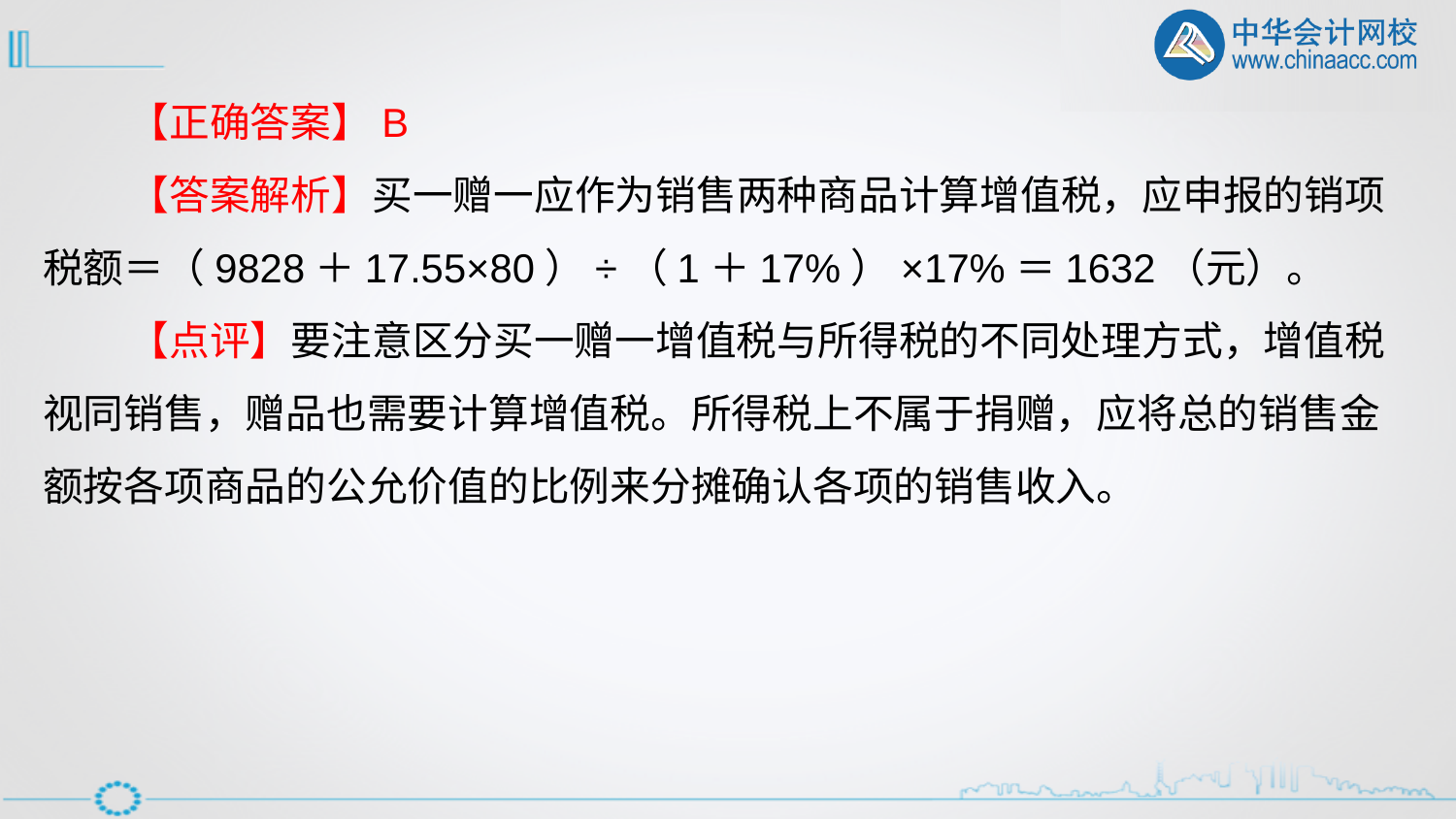

【正确答案】B
【答案解析】买一赠一应作为销售两种商品计算增值税，应申报的销项税额＝（9828＋17.55×80）÷（1＋17%）×17%＝1632（元）。
【点评】要注意区分买一赠一增值税与所得税的不同处理方式，增值税视同销售，赠品也需要计算增值税。所得税上不属于捐赠，应将总的销售金额按各项商品的公允价值的比例来分摊确认各项的销售收入。